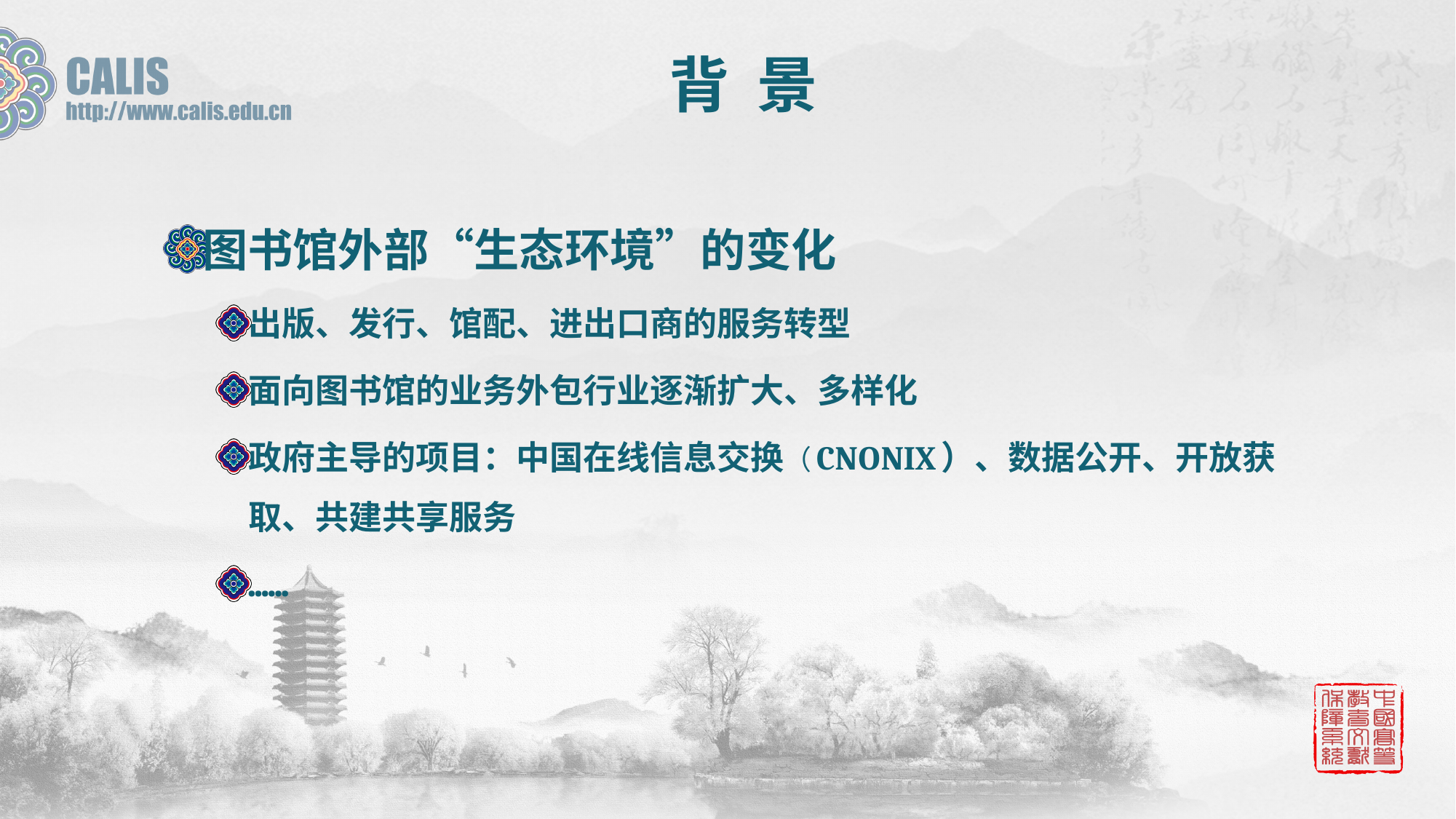

# 背  景
图书馆外部“生态环境”的变化
出版、发行、馆配、进出口商的服务转型
面向图书馆的业务外包行业逐渐扩大、多样化
政府主导的项目：中国在线信息交换（CNONIX）、数据公开、开放获取、共建共享服务
……